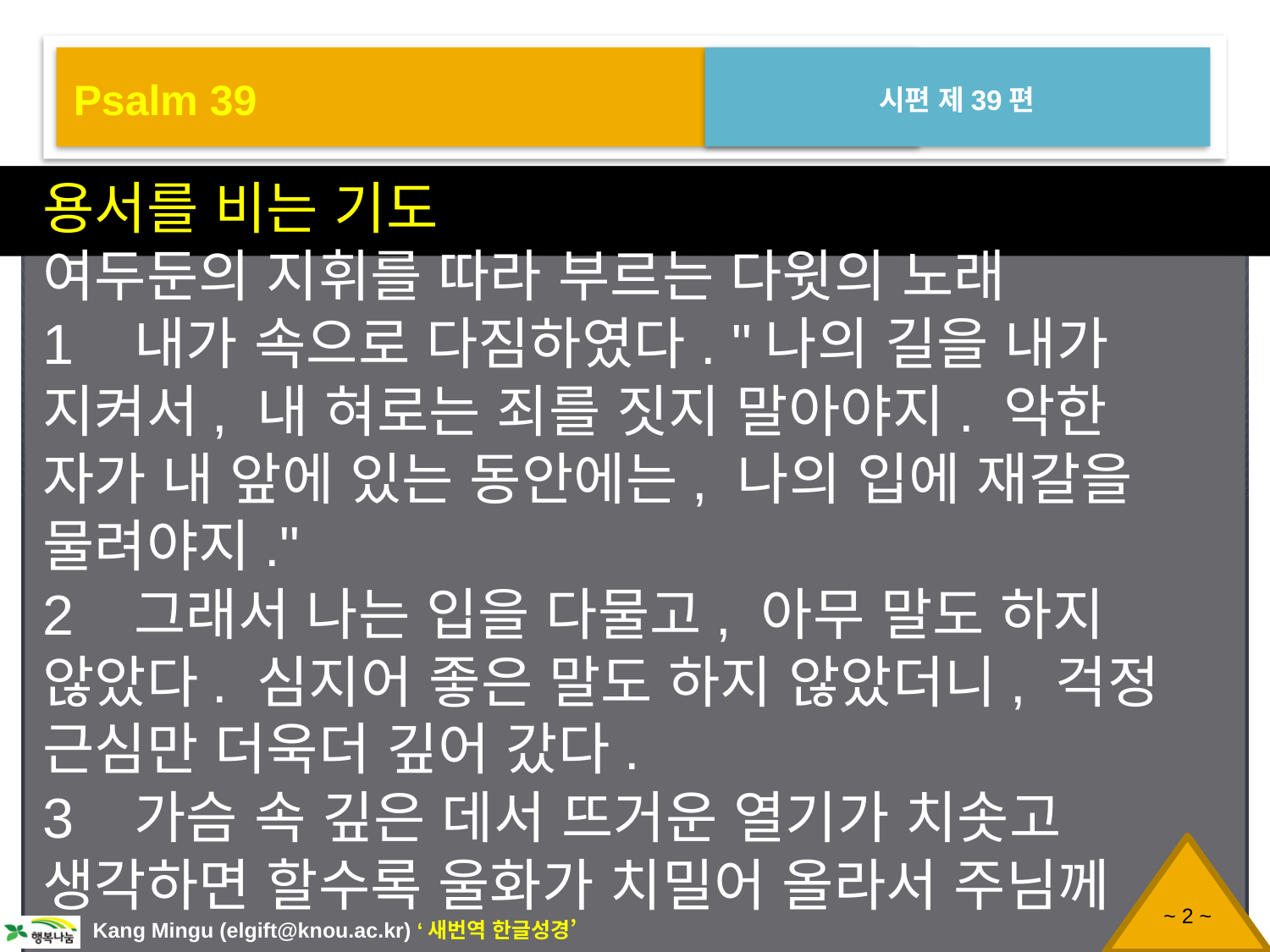

Psalm 39
시편 제39편
용서를 비는 기도
여두둔의 지휘를 따라 부르는 다윗의 노래
1   내가 속으로 다짐하였다. "나의 길을 내가 지켜서, 내 혀로는 죄를 짓지 말아야지. 악한 자가 내 앞에 있는 동안에는, 나의 입에 재갈을 물려야지."
2   그래서 나는 입을 다물고, 아무 말도 하지 않았다. 심지어 좋은 말도 하지 않았더니, 걱정 근심만 더욱더 깊어 갔다.
3   가슴 속 깊은 데서 뜨거운 열기가 치솟고 생각하면 할수록 울화가 치밀어 올라서 주님께